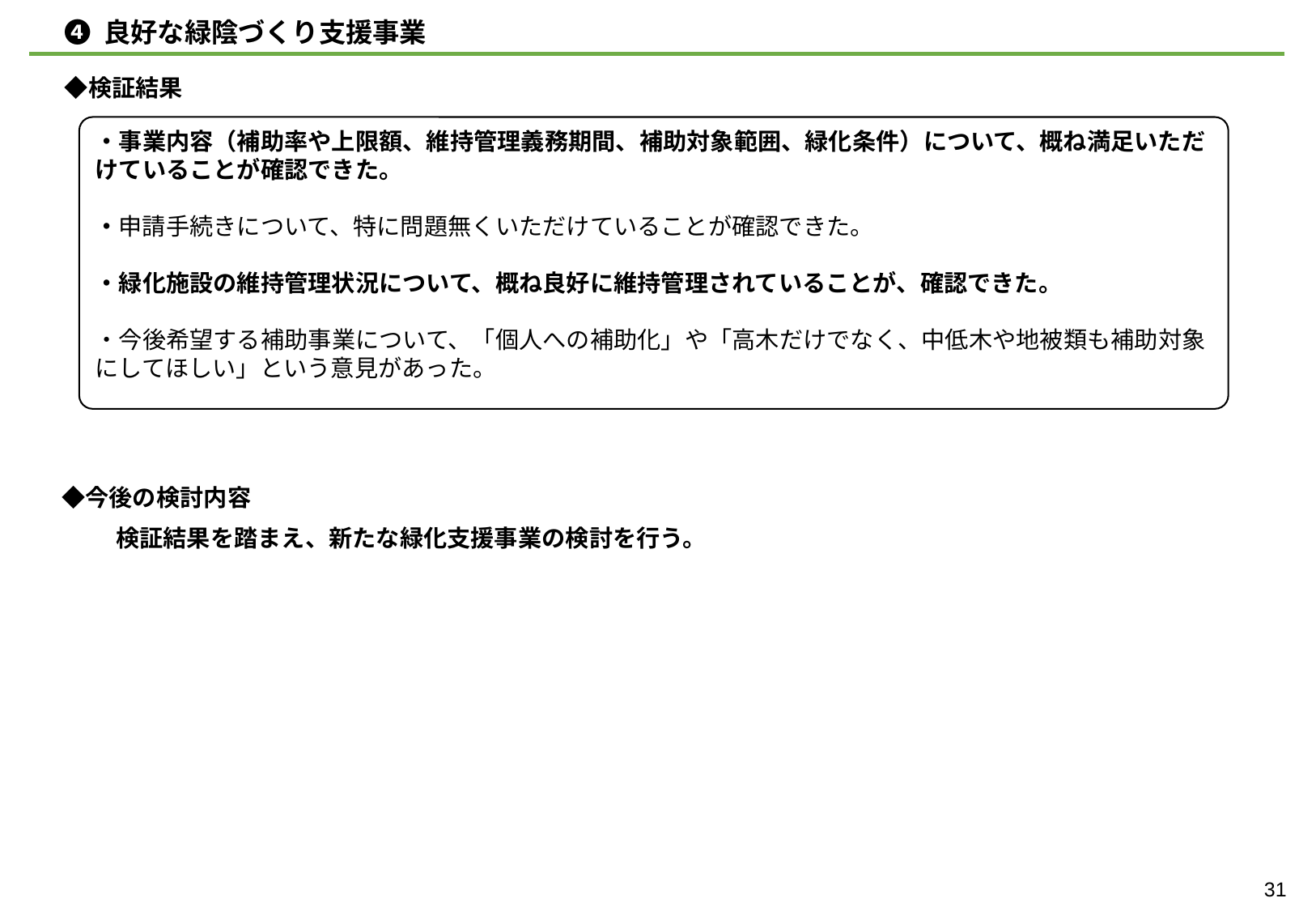

❹ 良好な緑陰づくり支援事業
　◆検証結果
・事業内容（補助率や上限額、維持管理義務期間、補助対象範囲、緑化条件）について、概ね満足いただけていることが確認できた。

・申請手続きについて、特に問題無くいただけていることが確認できた。

・緑化施設の維持管理状況について、概ね良好に維持管理されていることが、確認できた。

・今後希望する補助事業について、「個人への補助化」や「高木だけでなく、中低木や地被類も補助対象にしてほしい」という意見があった。

　◆今後の検討内容
検証結果を踏まえ、新たな緑化支援事業の検討を行う。
31